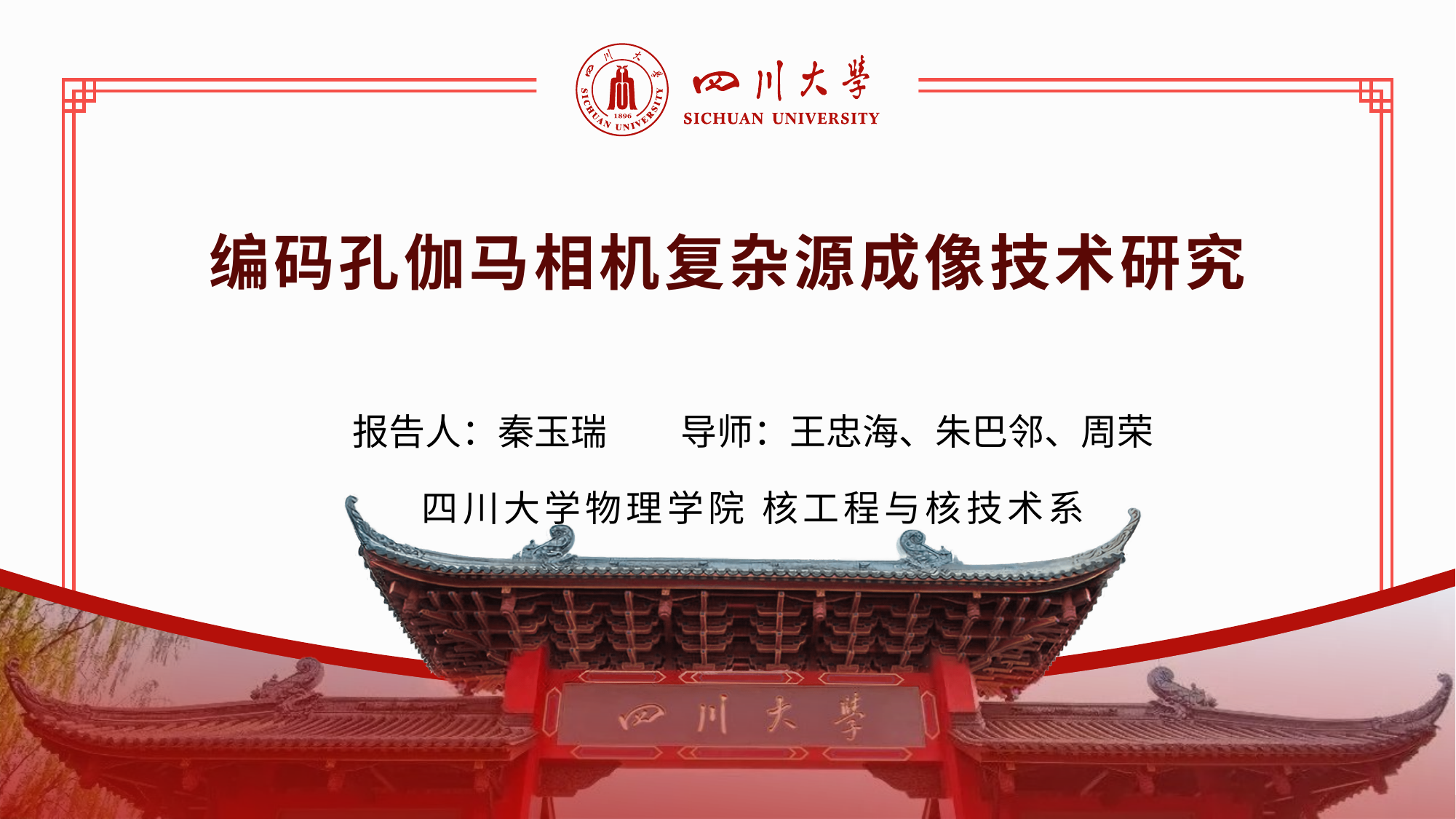

编码孔伽马相机复杂源成像技术研究
报告人：秦玉瑞         导师：王忠海、朱巴邻、周荣
四川大学物理学院 核工程与核技术系